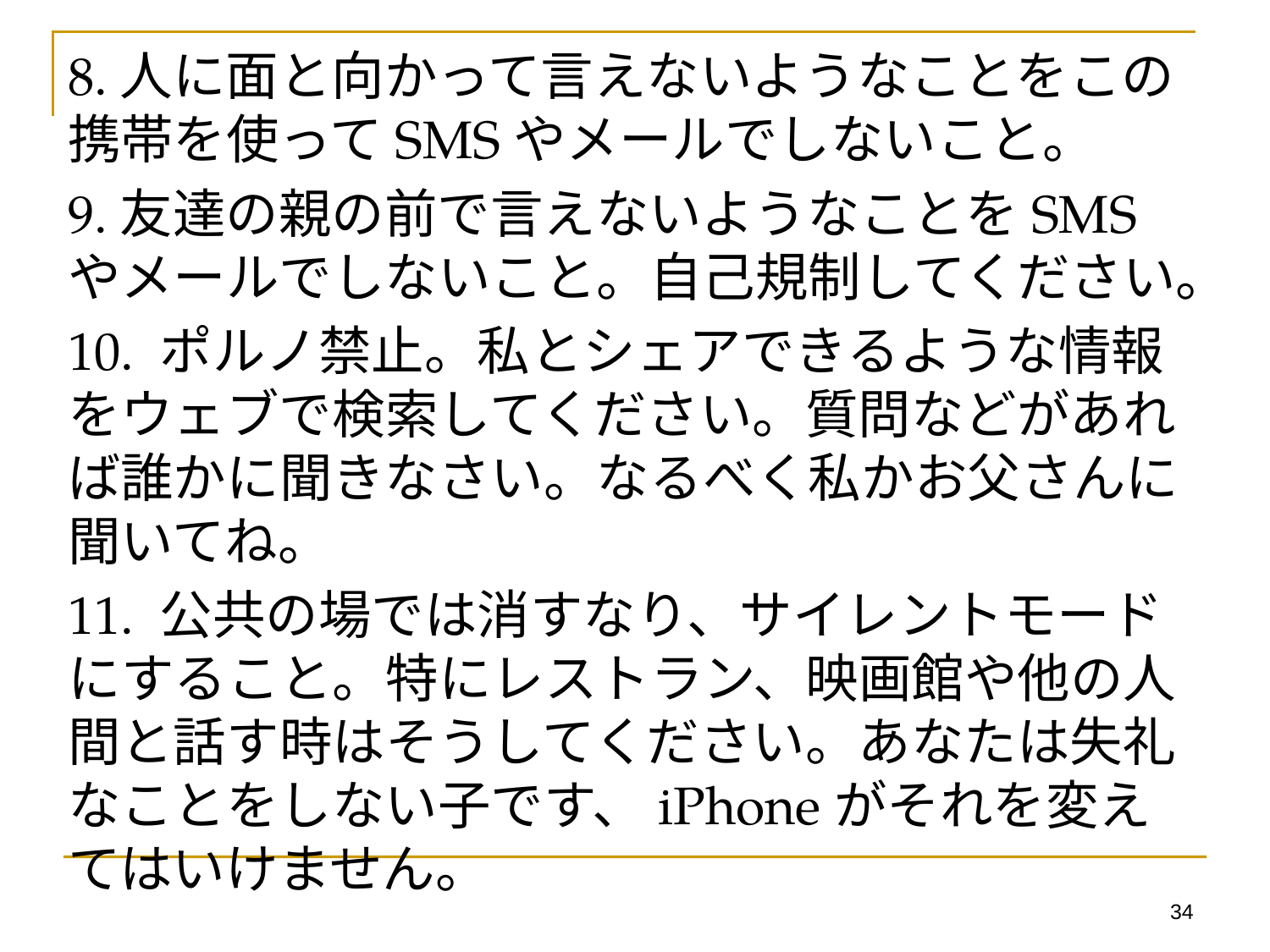

8.人に面と向かって言えないようなことをこの携帯を使ってSMSやメールでしないこと。
9.友達の親の前で言えないようなことをSMSやメールでしないこと。自己規制してください。
10. ポルノ禁止。私とシェアできるような情報をウェブで検索してください。質問などがあれば誰かに聞きなさい。なるべく私かお父さんに聞いてね。
11. 公共の場では消すなり、サイレントモードにすること。特にレストラン、映画館や他の人間と話す時はそうしてください。あなたは失礼なことをしない子です、iPhoneがそれを変えてはいけません。
34